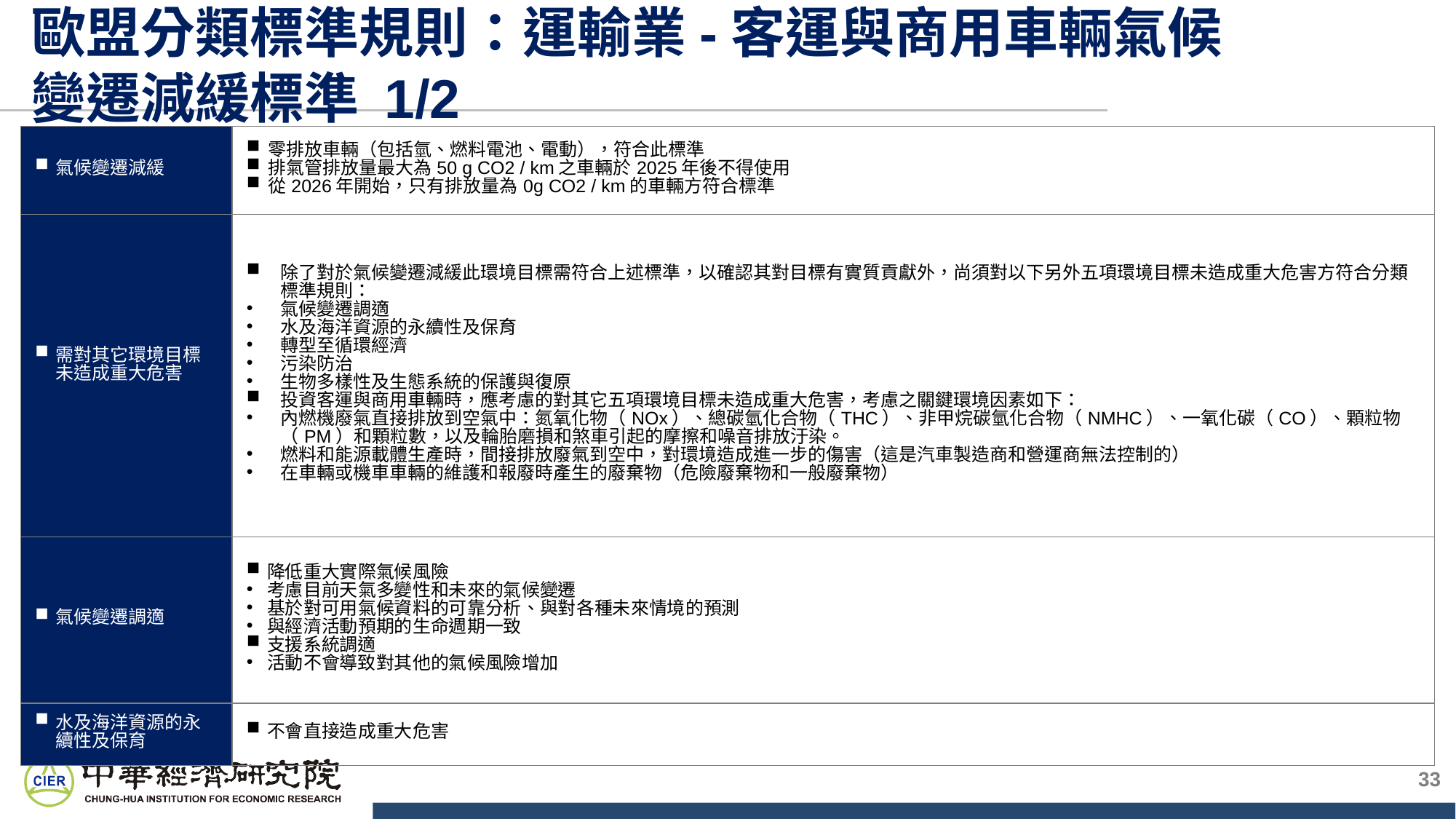

# 歐盟分類標準規則：運輸業-客運與商用車輛氣候變遷減緩標準 1/2
| 氣候變遷減緩 | 零排放車輛（包括氫、燃料電池、電動），符合此標準 排氣管排放量最大為50 g CO2 / km之車輛於2025年後不得使用 從2026年開始，只有排放量為0g CO2 / km的車輛方符合標準 |
| --- | --- |
| 需對其它環境目標未造成重大危害 | 除了對於氣候變遷減緩此環境目標需符合上述標準，以確認其對目標有實質貢獻外，尚須對以下另外五項環境目標未造成重大危害方符合分類標準規則： 氣候變遷調適 水及海洋資源的永續性及保育 轉型至循環經濟 污染防治 生物多樣性及生態系統的保護與復原 投資客運與商用車輛時，應考慮的對其它五項環境目標未造成重大危害，考慮之關鍵環境因素如下： 內燃機廢氣直接排放到空氣中：氮氧化物（NOx）、總碳氫化合物（THC）、非甲烷碳氫化合物（NMHC）、一氧化碳（CO）、顆粒物（PM）和顆粒數，以及輪胎磨損和煞車引起的摩擦和噪音排放汙染。 燃料和能源載體生產時，間接排放廢氣到空中，對環境造成進一步的傷害（這是汽車製造商和營運商無法控制的） 在車輛或機車車輛的維護和報廢時產生的廢棄物（危險廢棄物和一般廢棄物） |
| 氣候變遷調適 | 降低重大實際氣候風險 考慮目前天氣多變性和未來的氣候變遷 基於對可用氣候資料的可靠分析、與對各種未來情境的預測 與經濟活動預期的生命週期一致 支援系統調適 活動不會導致對其他的氣候風險增加 |
| 水及海洋資源的永續性及保育 | 不會直接造成重大危害 |
33